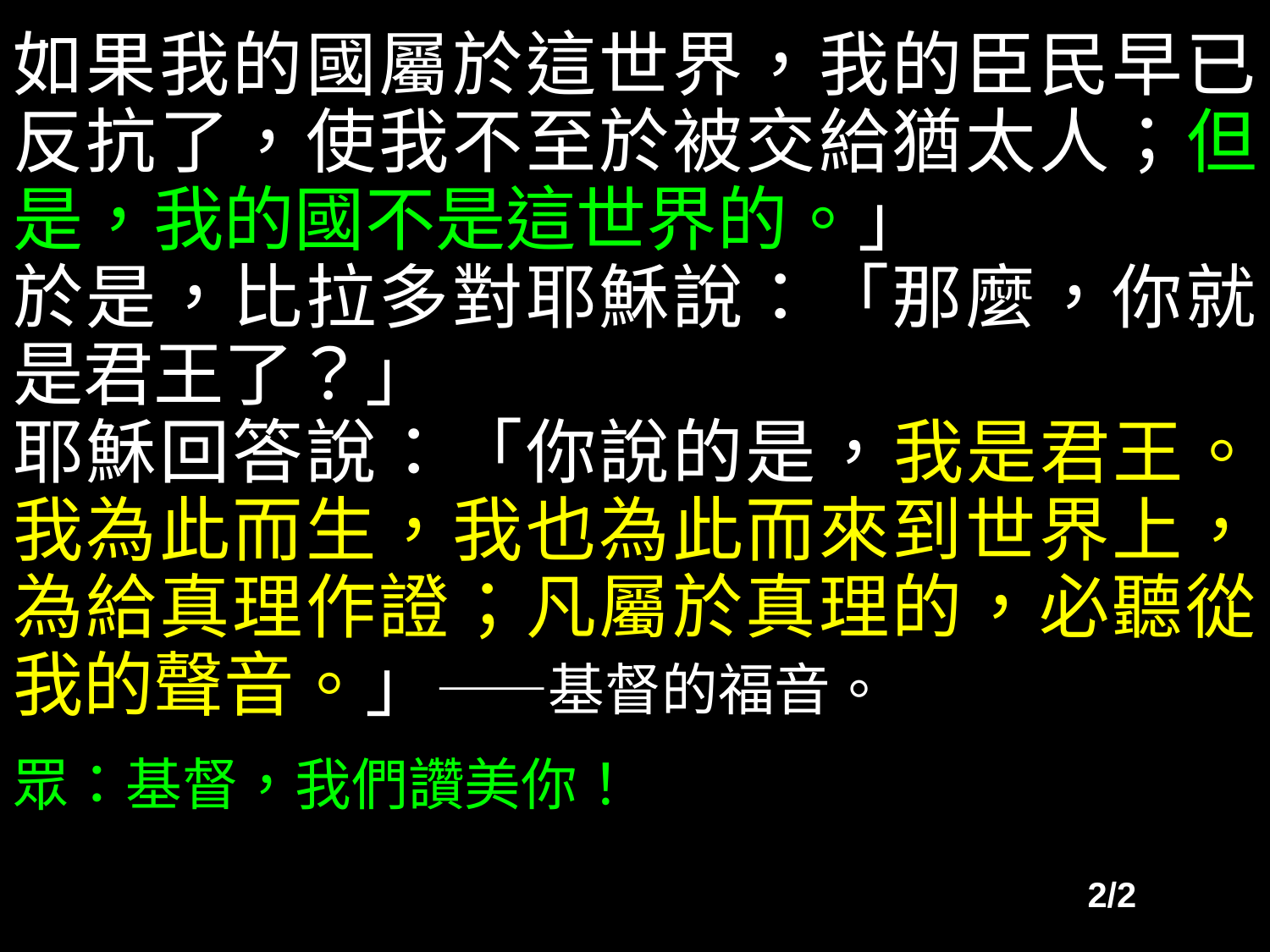

如果我的國屬於這世界，我的臣民早已反抗了，使我不至於被交給猶太人；但是，我的國不是這世界的。」
於是，比拉多對耶穌說：「那麼，你就是君王了？」
耶穌回答說：「你說的是，我是君王。我為此而生，我也為此而來到世界上，為給真理作證；凡屬於真理的，必聽從我的聲音。」——基督的福音。
眾：基督，我們讚美你！

2/2